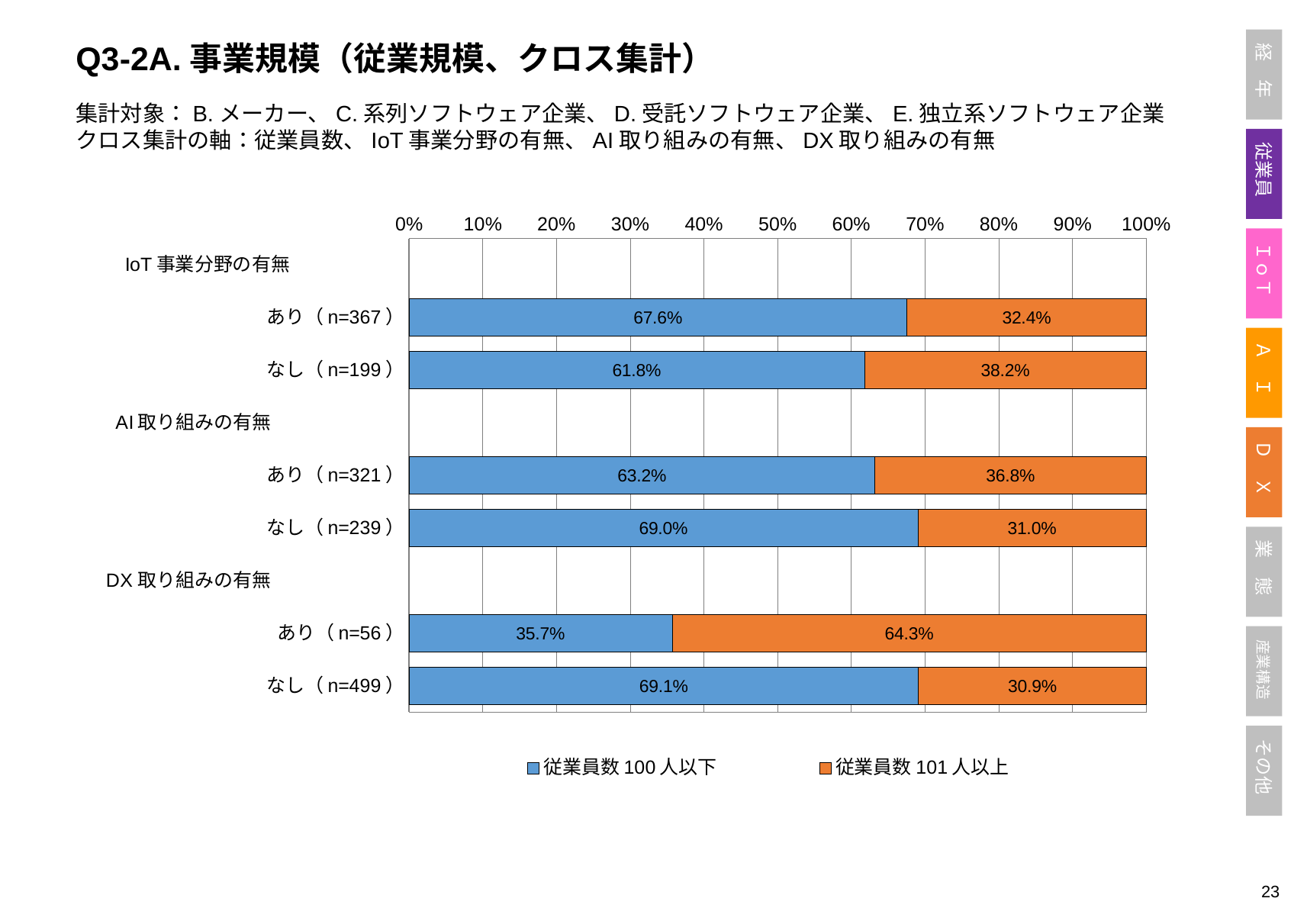

Q3-2A.事業規模（従業規模、クロス集計）
集計対象：B.メーカー、C.系列ソフトウェア企業、D.受託ソフトウェア企業、E.独立系ソフトウェア企業
クロス集計の軸：従業員数、IoT事業分野の有無、AI取り組みの有無、DX取り組みの有無

### Chart

| Category | 従業員数100人以下 | 従業員数101人以上 |
|---|---|---|
| IoT事業分野の有無　　　　　　 | None | None |
| あり（n=367） | 0.6757493188010899 | 0.3242506811989101 |
| なし（n=199） | 0.6180904522613065 | 0.38190954773869346 |
| AI取り組みの有無　　　　　　　 | None | None |
| あり（n=321） | 0.632398753894081 | 0.367601246105919 |
| なし（n=239） | 0.6903765690376569 | 0.30962343096234307 |
| DX取り組みの有無　　　　　　　 | None | None |
| あり（n=56） | 0.35714285714285715 | 0.6428571428571429 |
| なし（n=499） | 0.6913827655310621 | 0.30861723446893785 |
23